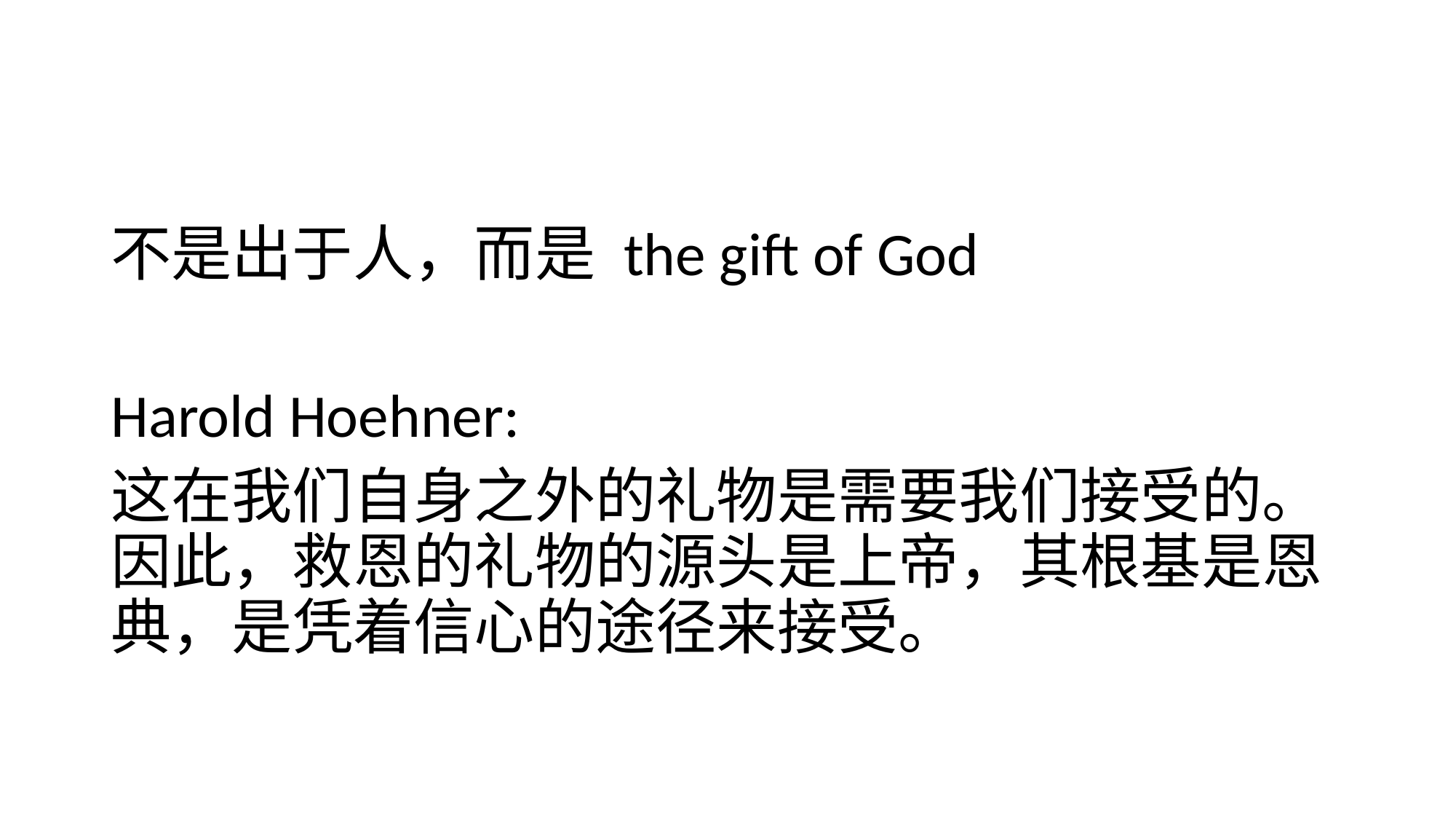

#
不是出于人，而是 the gift of God

Harold Hoehner:
这在我们自身之外的礼物是需要我们接受的。因此，救恩的礼物的源头是上帝，其根基是恩典，是凭着信心的途径来接受。